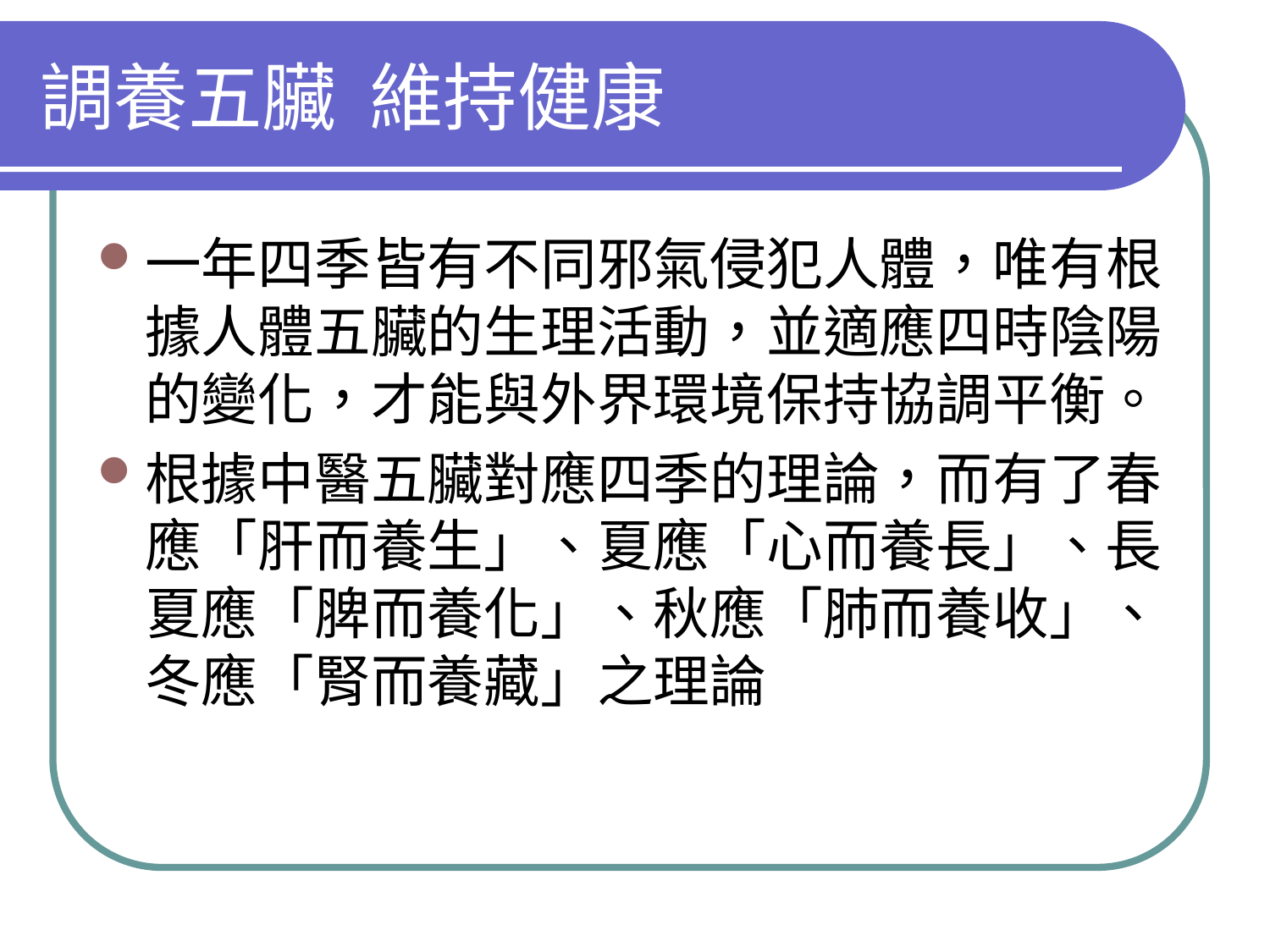

# 調養五臟  維持健康
一年四季皆有不同邪氣侵犯人體，唯有根據人體五臟的生理活動，並適應四時陰陽的變化，才能與外界環境保持協調平衡。
根據中醫五臟對應四季的理論，而有了春應「肝而養生」、夏應「心而養長」、長夏應「脾而養化」、秋應「肺而養收」、冬應「腎而養藏」之理論